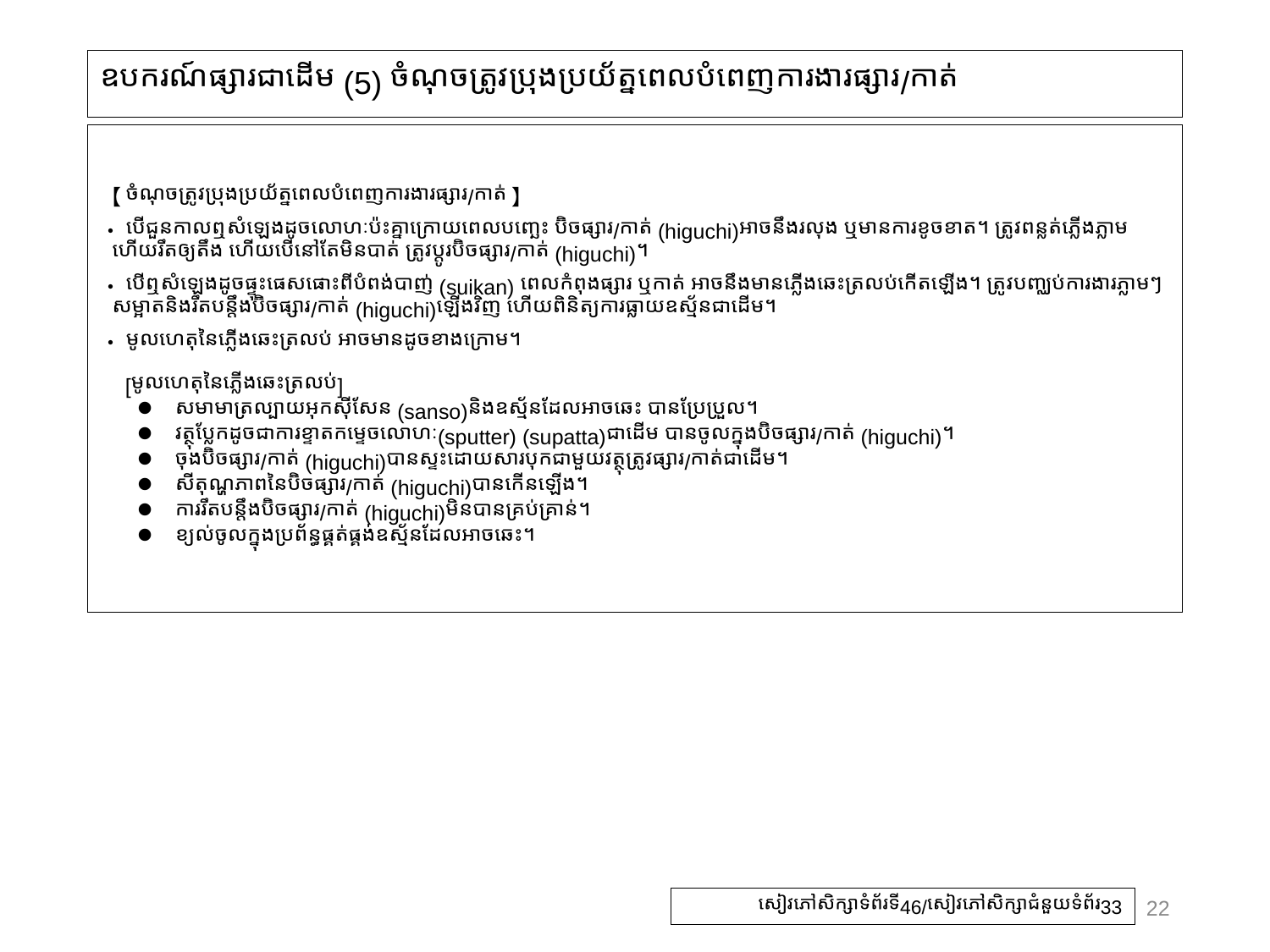

# ឧបករណ៍ផ្សារជាដើម (5) ចំណុចត្រូវប្រុងប្រយ័ត្នពេលបំពេញការងារផ្សារ/កាត់
【ចំណុចត្រូវប្រុងប្រយ័ត្នពេលបំពេញការងារផ្សារ/កាត់】
・បើជួនកាលឮសំឡេងដូចលោហៈប៉ះគ្នាក្រោយពេលបញ្ឆេះ ប៊ិចផ្សារ/កាត់ (higuchi)អាចនឹងរលុង ឬមានការខូចខាត។ ត្រូវពន្លត់ភ្លើងភ្លាម ហើយរឹតឲ្យតឹង ហើយបើនៅតែមិនបាត់ ត្រូវប្តូរប៊ិចផ្សារ/កាត់ (higuchi)។
・បើឮសំឡេងដូចផ្ទុះផេសផោះពីបំពង់បាញ់ (suikan) ពេលកំពុងផ្សារ ឬកាត់ អាចនឹងមានភ្លើងឆេះត្រលប់កើតឡើង។ ត្រូវបញ្ឈប់ការងារភ្លាមៗ សម្អាតនិងរឹតបន្តឹងប៊ិចផ្សារ/កាត់ (higuchi)ឡើងវិញ ហើយពិនិត្យការធ្លាយឧស្ម័នជាដើម។
・មូលហេតុនៃភ្លើងឆេះត្រលប់ អាចមានដូចខាងក្រោម។

[មូលហេតុនៃភ្លើងឆេះត្រលប់]
សមាមាត្រល្បាយអុកស៊ីសែន​ (sanso)និងឧស្ម័នដែលអាចឆេះ បានប្រែប្រួល។
វត្ថុប្លែកដូចជាការខ្ទាតកម្ទេចលោហៈ(sputter) (supatta)ជាដើម បានចូលក្នុងប៊ិចផ្សារ/កាត់ (higuchi)។
ចុងប៊ិចផ្សារ/កាត់ (higuchi)បានស្ទះដោយសារបុកជាមួយវត្ថុត្រូវផ្សារ/កាត់ជាដើម។
សីតុណ្ហភាពនៃប៊ិចផ្សារ/កាត់ (higuchi)បានកើនឡើង។
ការរឹតបន្តឹងប៊ិចផ្សារ/កាត់ (higuchi)មិនបានគ្រប់គ្រាន់។
ខ្យល់ចូលក្នុងប្រព័ន្ធផ្គត់ផ្គង់ឧស្ម័នដែលអាចឆេះ។
22
សៀវភៅសិក្សាទំព័រទី46/សៀវភៅសិក្សាជំនួយទំព័រ33